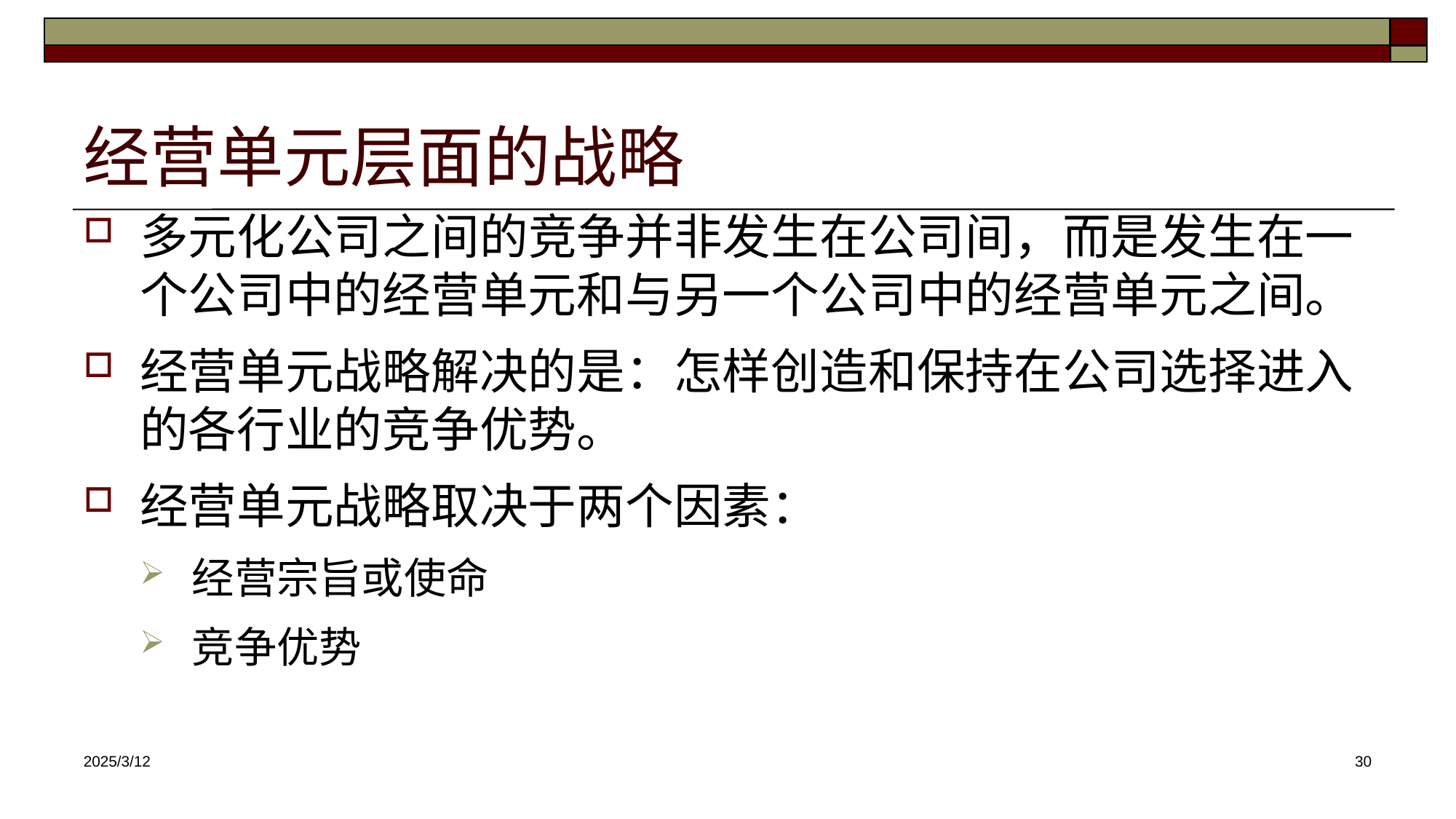

# 经营单元层面的战略
多元化公司之间的竞争并非发生在公司间，而是发生在一个公司中的经营单元和与另一个公司中的经营单元之间。
经营单元战略解决的是：怎样创造和保持在公司选择进入的各行业的竞争优势。
经营单元战略取决于两个因素：
经营宗旨或使命
竞争优势
2025/3/12
30